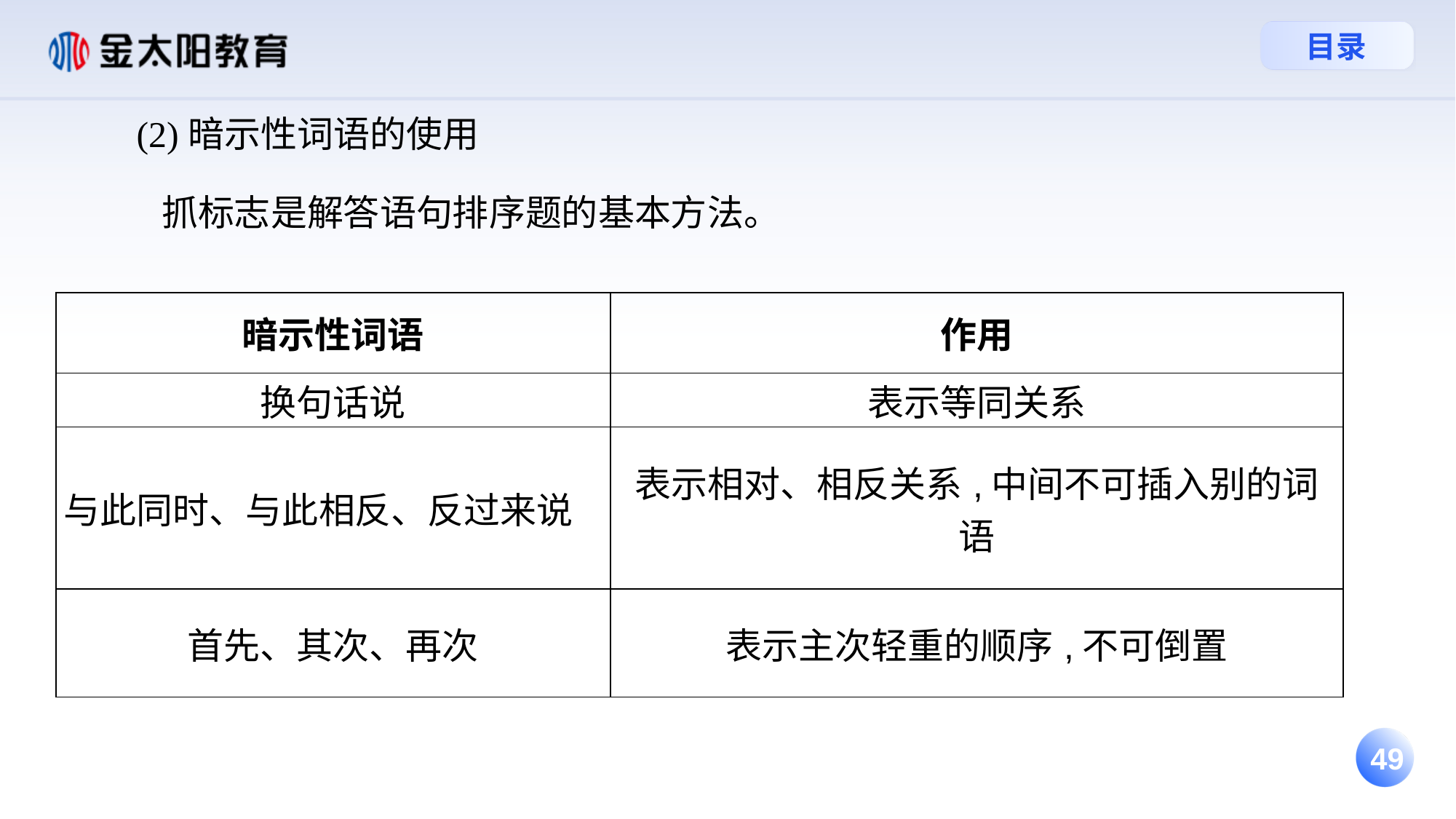

(2)暗示性词语的使用

  抓标志是解答语句排序题的基本方法。
| 暗示性词语 | 作用 |
| --- | --- |
| 换句话说 | 表示等同关系 |
| 与此同时、与此相反、反过来说 | 表示相对、相反关系,中间不可插入别的词语 |
| 首先、其次、再次 | 表示主次轻重的顺序,不可倒置 |